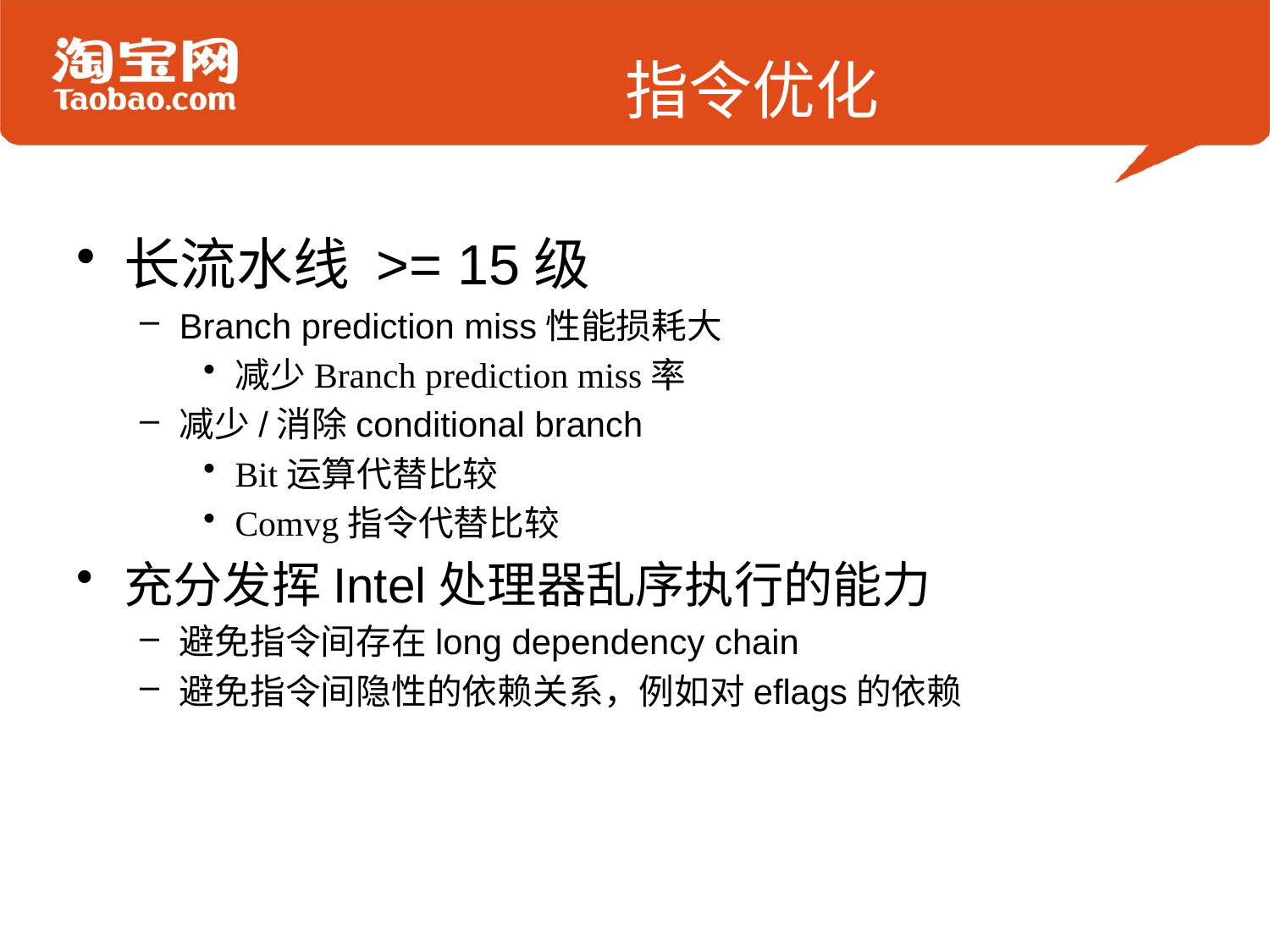

# 指令优化
长流水线 >= 15级
Branch prediction miss性能损耗大
减少Branch prediction miss率
减少/消除conditional branch
Bit运算代替比较
Comvg指令代替比较
充分发挥Intel处理器乱序执行的能力
避免指令间存在long dependency chain
避免指令间隐性的依赖关系，例如对eflags的依赖